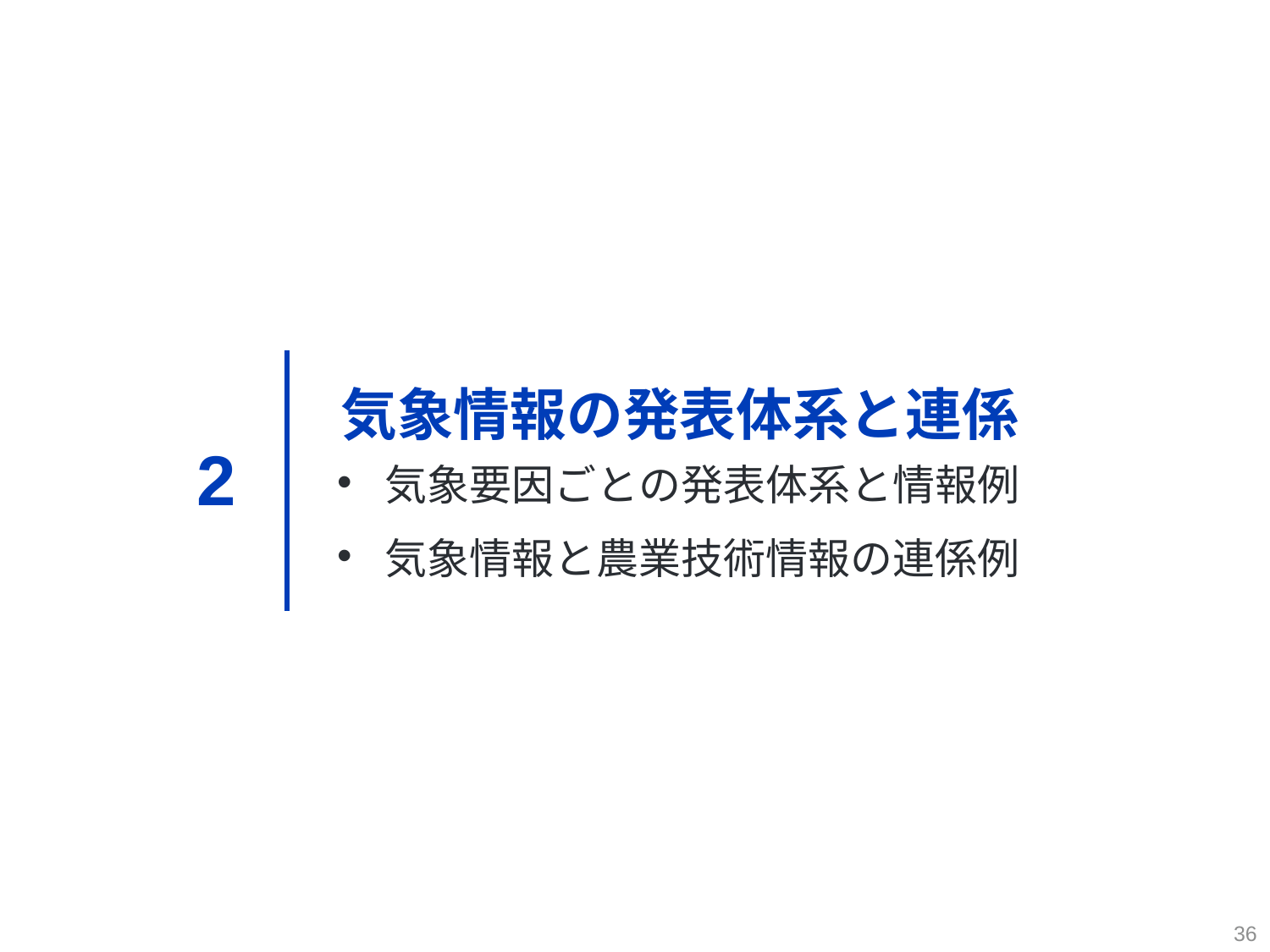

| 2 | 気象要因ごとの発表体系と情報例 気象情報と農業技術情報の連係例 |
| --- | --- |
# 気象情報の発表体系と連係